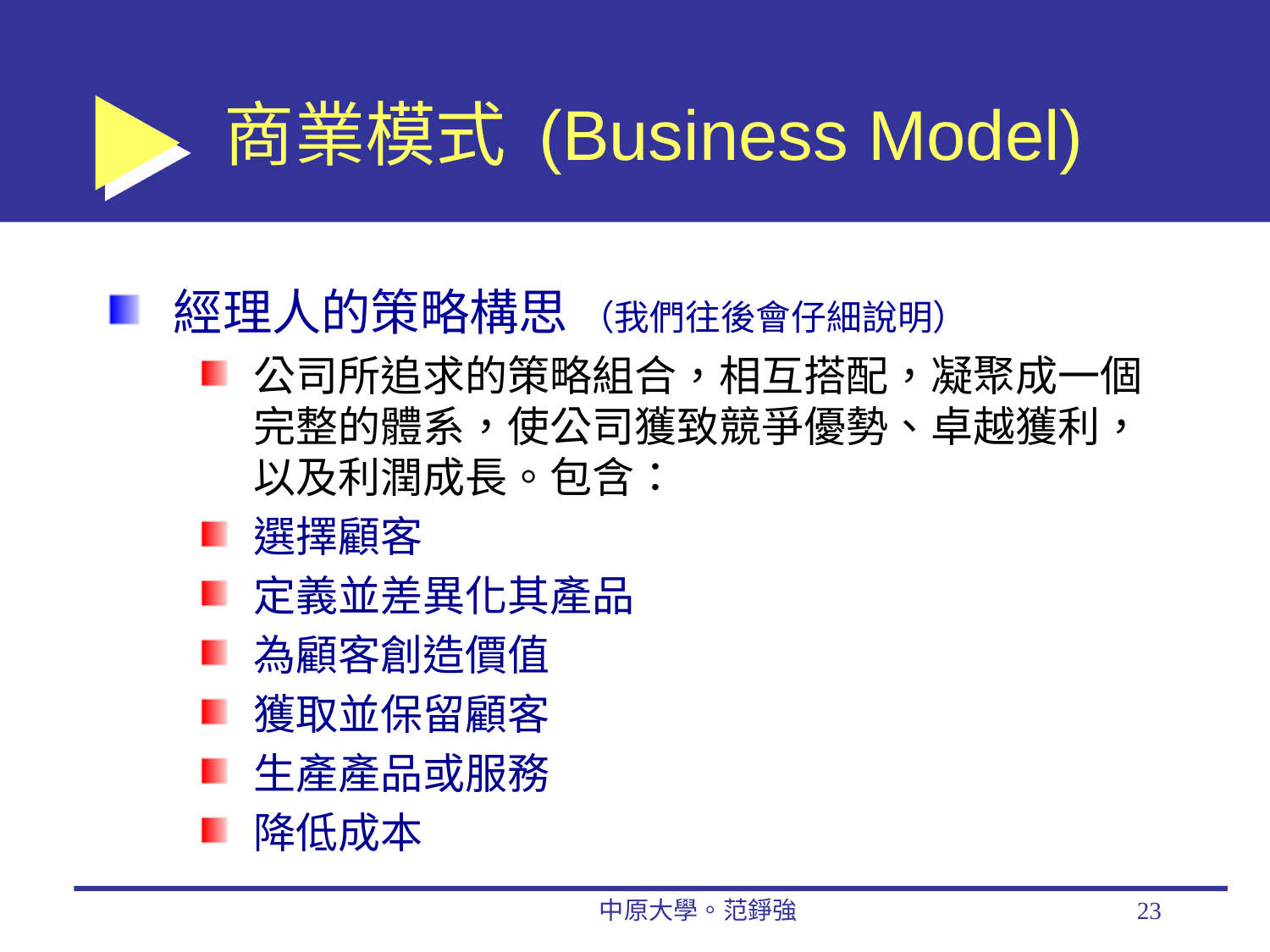

# 商業模式 (Business Model)
經理人的策略構思 （我們往後會仔細說明）
公司所追求的策略組合，相互搭配，凝聚成一個完整的體系，使公司獲致競爭優勢、卓越獲利，以及利潤成長。包含：
選擇顧客
定義並差異化其產品
為顧客創造價值
獲取並保留顧客
生產產品或服務
降低成本

中原大學。范錚強
23